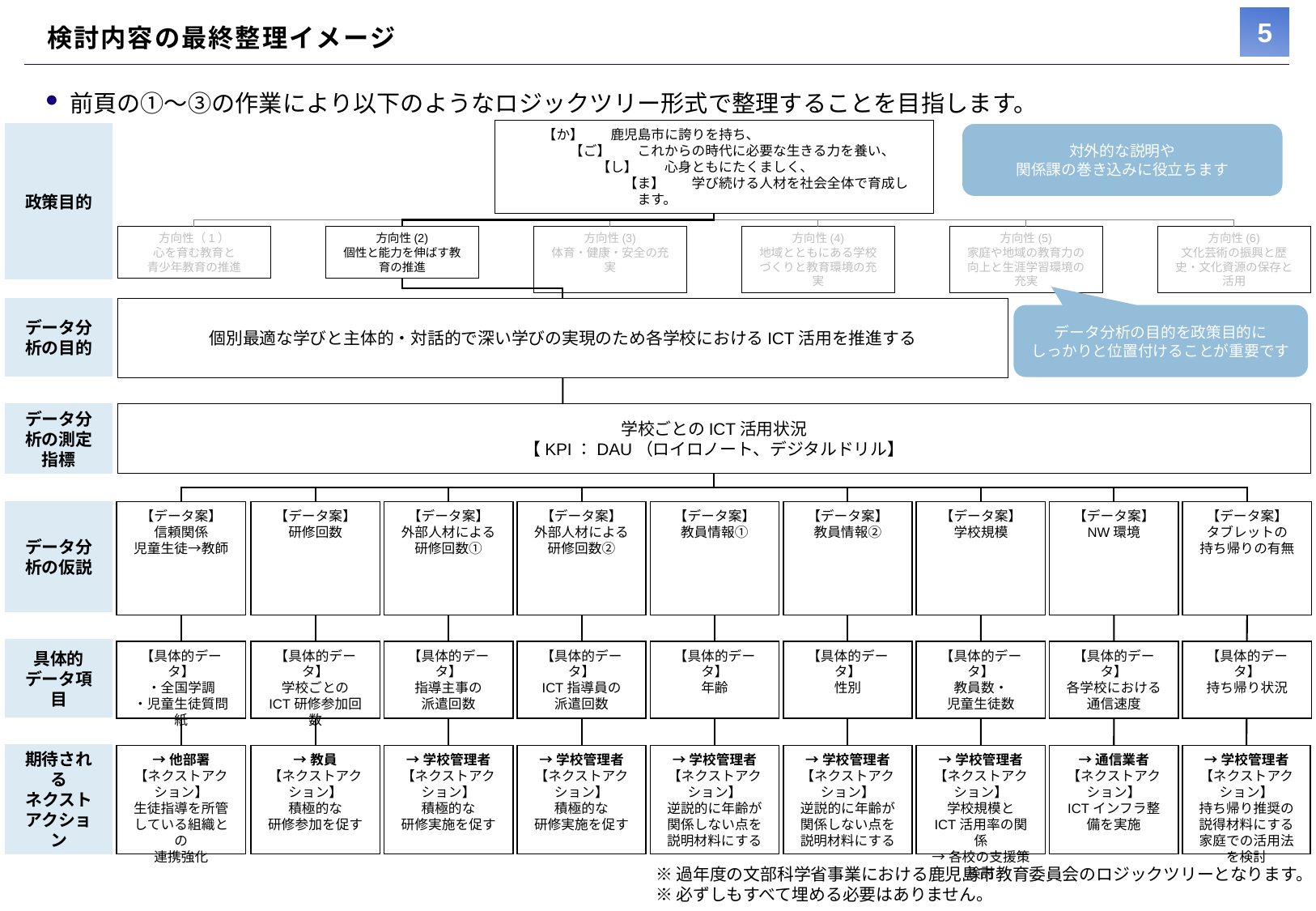

# 検討内容の最終整理イメージ
前頁の①～③の作業により以下のようなロジックツリー形式で整理することを目指します。
【か】　　鹿児島市に誇りを持ち、
　　【ご】　　これからの時代に必要な生きる力を養い、
　　　　【し】　　心身ともにたくましく、
　　　　　　【ま】　　学び続ける人材を社会全体で育成します。
政策目的
対外的な説明や
関係課の巻き込みに役立ちます
方向性（1）
心を育む教育と
青少年教育の推進
方向性(2)
個性と能力を伸ばす教育の推進
方向性(3)
体育・健康・安全の充実

方向性(4)
地域とともにある学校づくりと教育環境の充実
方向性(5)
家庭や地域の教育力の向上と生涯学習環境の充実
方向性(6)
文化芸術の振興と歴史・文化資源の保存と活用
個別最適な学びと主体的・対話的で深い学びの実現のため各学校におけるICT活用を推進する
データ分析の目的
データ分析の目的を政策目的に
しっかりと位置付けることが重要です
学校ごとのICT活用状況
【KPI：DAU（ロイロノート、デジタルドリル】
データ分析の測定指標
データ分析の仮説
【データ案】
信頼関係
児童生徒→教師
【データ案】
研修回数
【データ案】
外部人材による
研修回数①
【データ案】
外部人材による
研修回数②
【データ案】
教員情報①
【データ案】
教員情報②
【データ案】
学校規模

【データ案】
NW環境

【データ案】
タブレットの
持ち帰りの有無

具体的
データ項目
【具体的データ】
・全国学調
・児童生徒質問紙
【具体的データ】
学校ごとの
ICT研修参加回数
【具体的データ】
指導主事の
派遣回数
【具体的データ】
ICT指導員の
派遣回数
【具体的データ】
年齢
【具体的データ】
性別
【具体的データ】
教員数・
児童生徒数
【具体的データ】
各学校における
通信速度

【具体的データ】
持ち帰り状況
→他部署
【ネクストアクション】
生徒指導を所管している組織との
連携強化
→教員
【ネクストアクション】
積極的な
研修参加を促す
→学校管理者
【ネクストアクション】
積極的な
研修実施を促す
→学校管理者
【ネクストアクション】
積極的な
研修実施を促す

→学校管理者
【ネクストアクション】
逆説的に年齢が
関係しない点を
説明材料にする
→学校管理者
【ネクストアクション】
逆説的に年齢が
関係しない点を
説明材料にする

→学校管理者
【ネクストアクション】
学校規模と
ICT活用率の関係
→各校の支援策検討
→通信業者
【ネクストアクション】
ICTインフラ整備を実施
→学校管理者
【ネクストアクション】
持ち帰り推奨の
説得材料にする
家庭での活用法を検討

期待される
ネクスト
アクション
※過年度の文部科学省事業における鹿児島市教育委員会のロジックツリーとなります。
※必ずしもすべて埋める必要はありません。